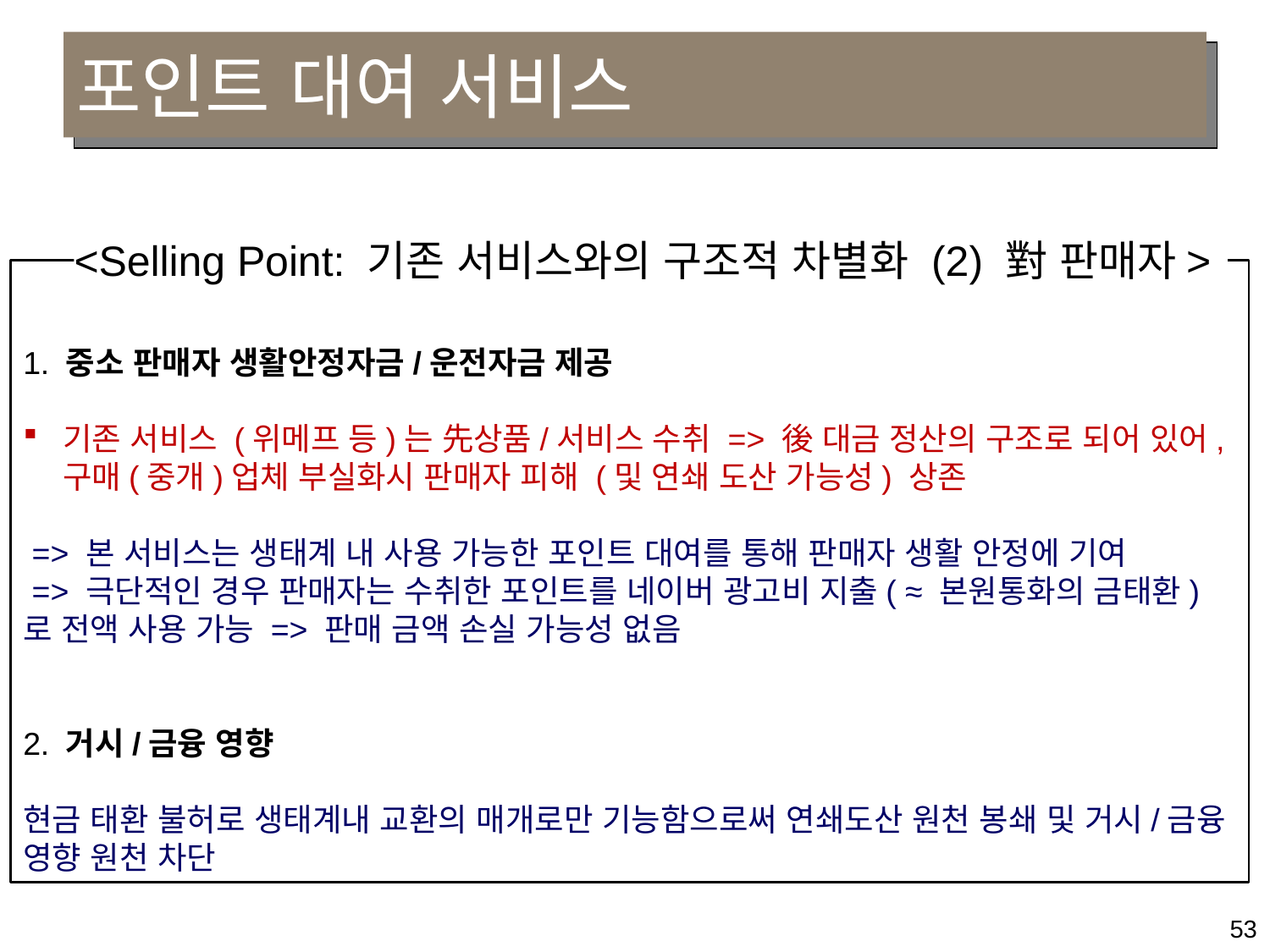

# 포인트 대여 서비스
<Selling Point: 기존 서비스와의 구조적 차별화 (2) 對 판매자>

1. 중소 판매자 생활안정자금/운전자금 제공

기존 서비스 (위메프 등)는 先상품/서비스 수취 => 後 대금 정산의 구조로 되어 있어, 구매(중개)업체 부실화시 판매자 피해 (및 연쇄 도산 가능성) 상존

 => 본 서비스는 생태계 내 사용 가능한 포인트 대여를 통해 판매자 생활 안정에 기여
 => 극단적인 경우 판매자는 수취한 포인트를 네이버 광고비 지출( ≈ 본원통화의 금태환)로 전액 사용 가능 => 판매 금액 손실 가능성 없음

2. 거시/금융 영향

현금 태환 불허로 생태계내 교환의 매개로만 기능함으로써 연쇄도산 원천 봉쇄 및 거시/금융 영향 원천 차단
53